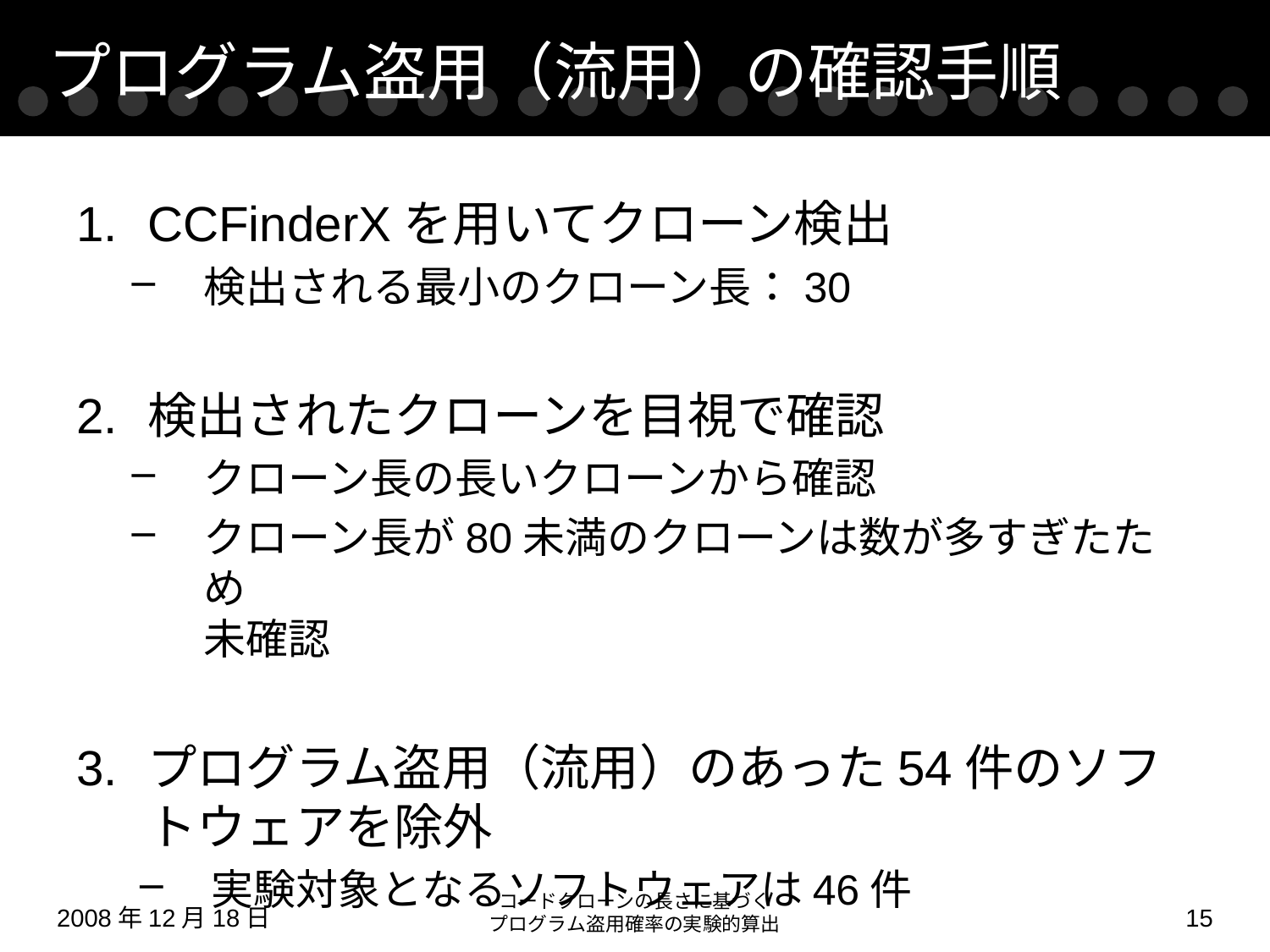

# プログラム盗用（流用）の確認手順
CCFinderXを用いてクローン検出
検出される最小のクローン長：30

検出されたクローンを目視で確認
クローン長の長いクローンから確認
クローン長が80未満のクローンは数が多すぎたため
未確認

プログラム盗用（流用）のあった54件のソフトウェアを除外
実験対象となるソフトウェアは46件
コードクローンの長さに基づく
プログラム盗用確率の実験的算出
2008年12月18日
15